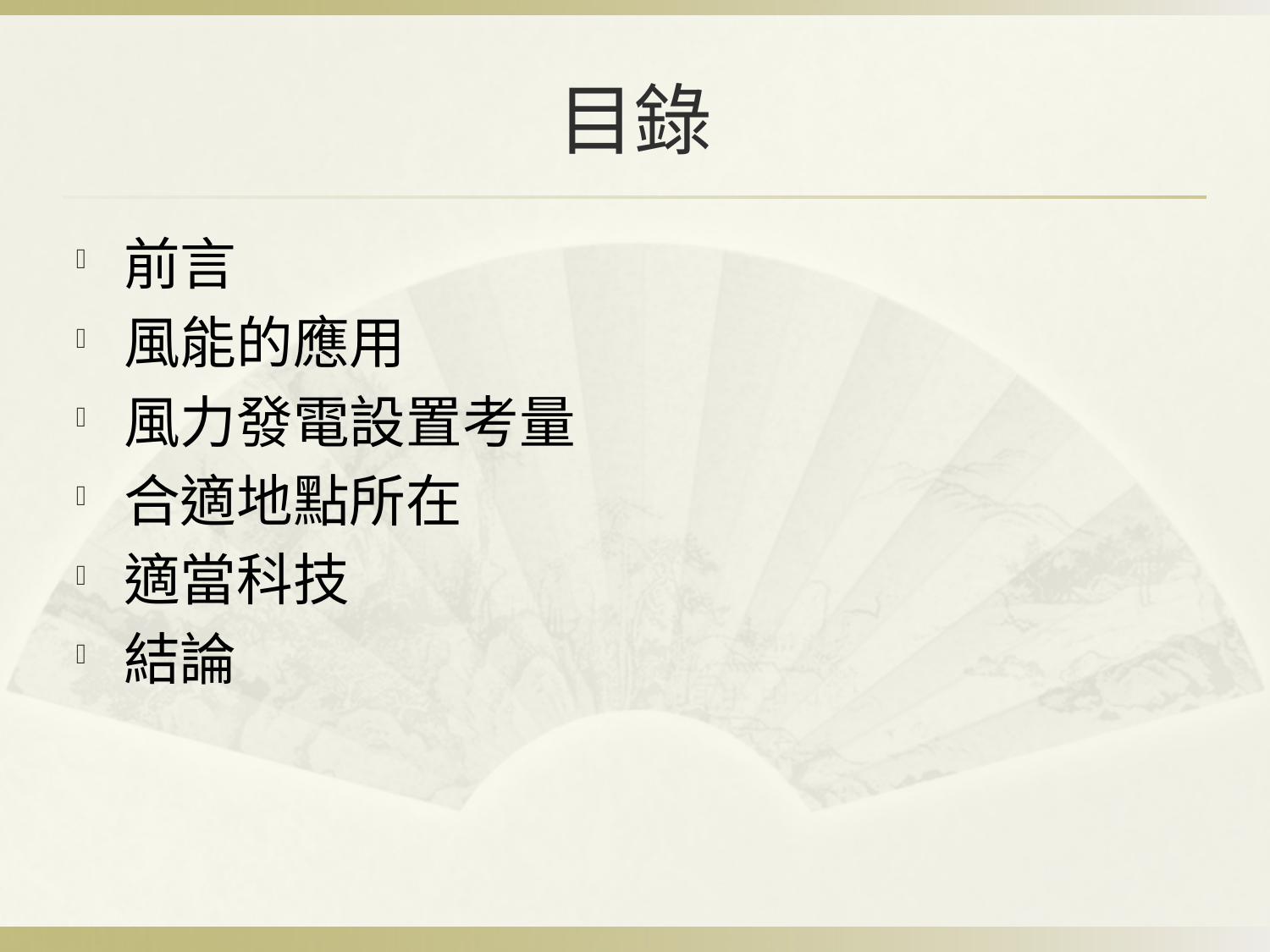

# 目錄
前言
風能的應用
風力發電設置考量
合適地點所在
適當科技
結論